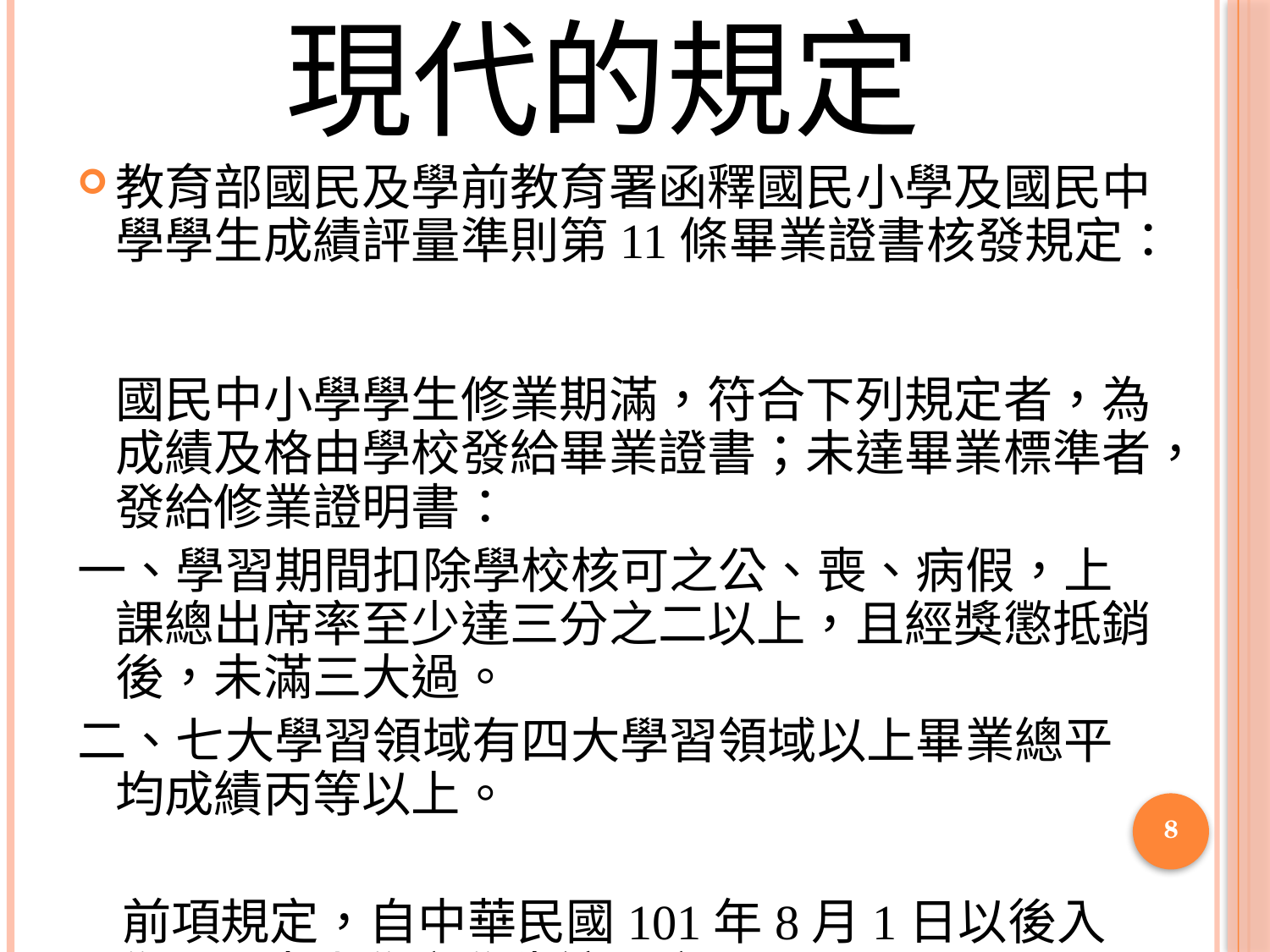

# 現代的規定
教育部國民及學前教育署函釋國民小學及國民中學學生成績評量準則第11條畢業證書核發規定：
國民中小學學生修業期滿，符合下列規定者，為成績及格由學校發給畢業證書；未達畢業標準者，發給修業證明書：
一、學習期間扣除學校核可之公、喪、病假，上課總出席率至少達三分之二以上，且經獎懲抵銷後，未滿三大過。
二、七大學習領域有四大學習領域以上畢業總平均成績丙等以上。

   前項規定，自中華民國101年8月1日以後入學國民中小學之學生適用之。
8